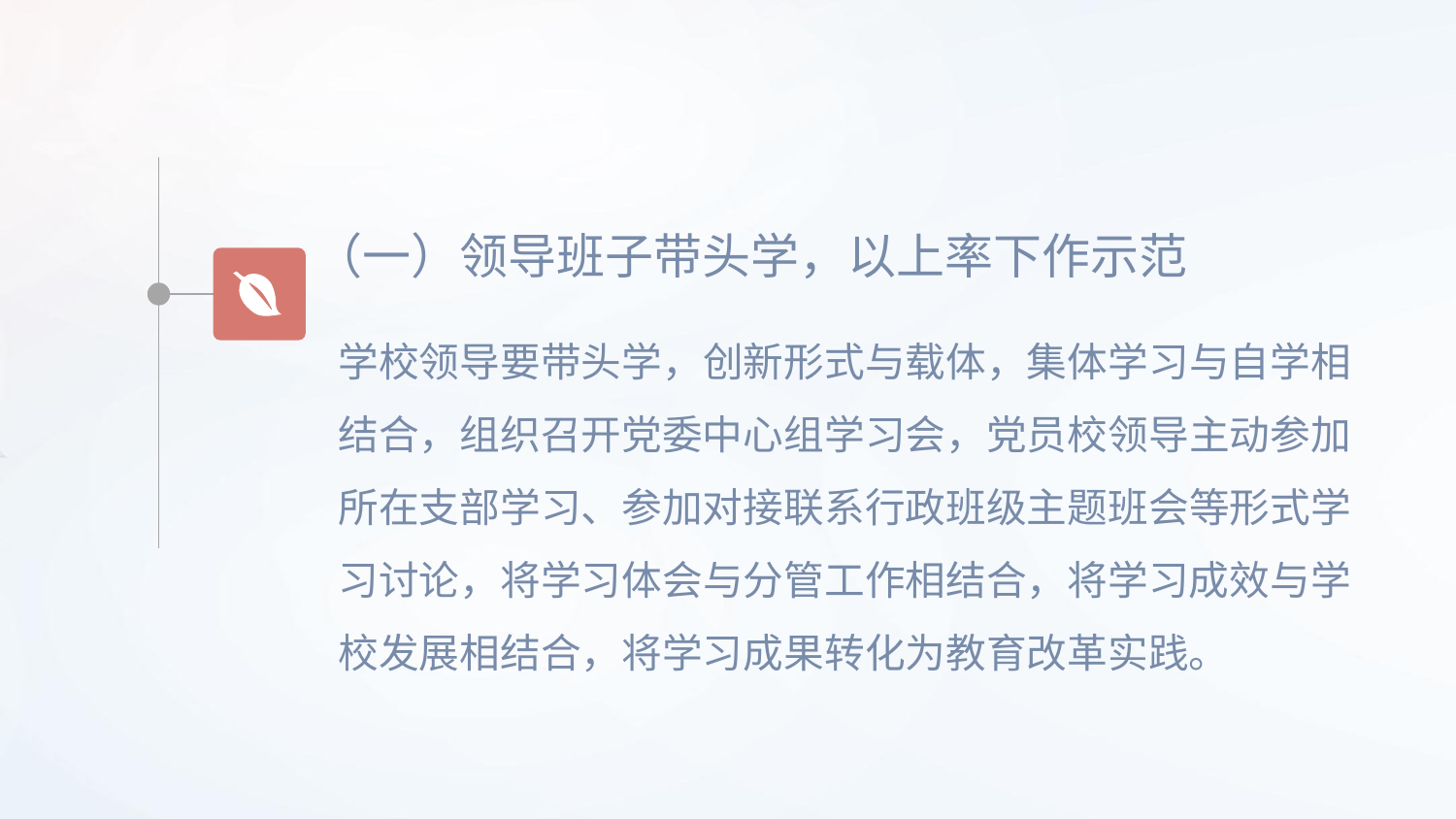

（一）领导班子带头学，以上率下作示范

学校领导要带头学，创新形式与载体，集体学习与自学相结合，组织召开党委中心组学习会，党员校领导主动参加所在支部学习、参加对接联系行政班级主题班会等形式学习讨论，将学习体会与分管工作相结合，将学习成效与学校发展相结合，将学习成果转化为教育改革实践。